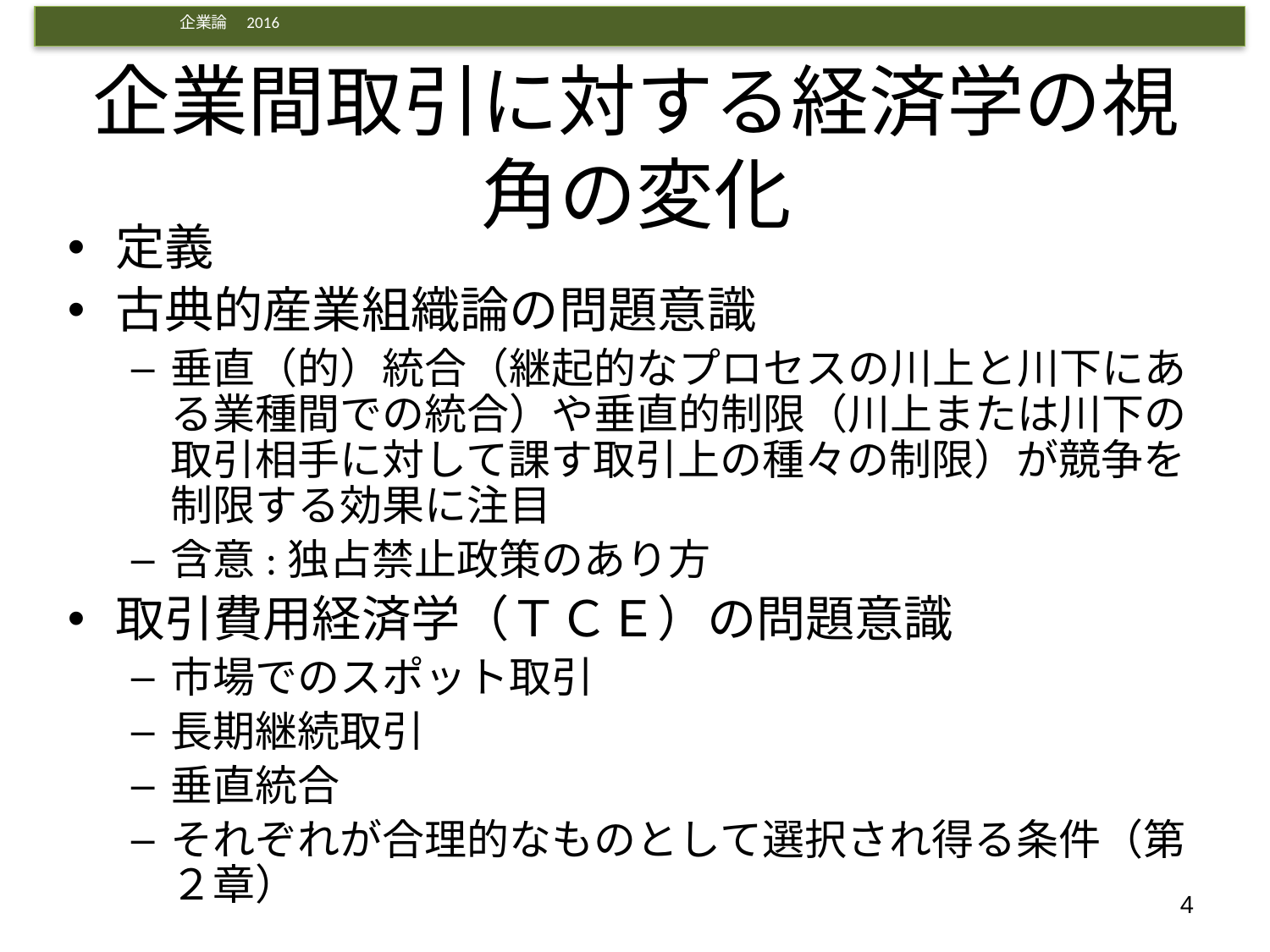

# 企業間取引に対する経済学の視角の変化
定義
古典的産業組織論の問題意識
垂直（的）統合（継起的なプロセスの川上と川下にある業種間での統合）や垂直的制限（川上または川下の取引相手に対して課す取引上の種々の制限）が競争を制限する効果に注目
含意:独占禁止政策のあり方
取引費用経済学（ＴＣＥ）の問題意識
市場でのスポット取引
長期継続取引
垂直統合
それぞれが合理的なものとして選択され得る条件（第２章）

4